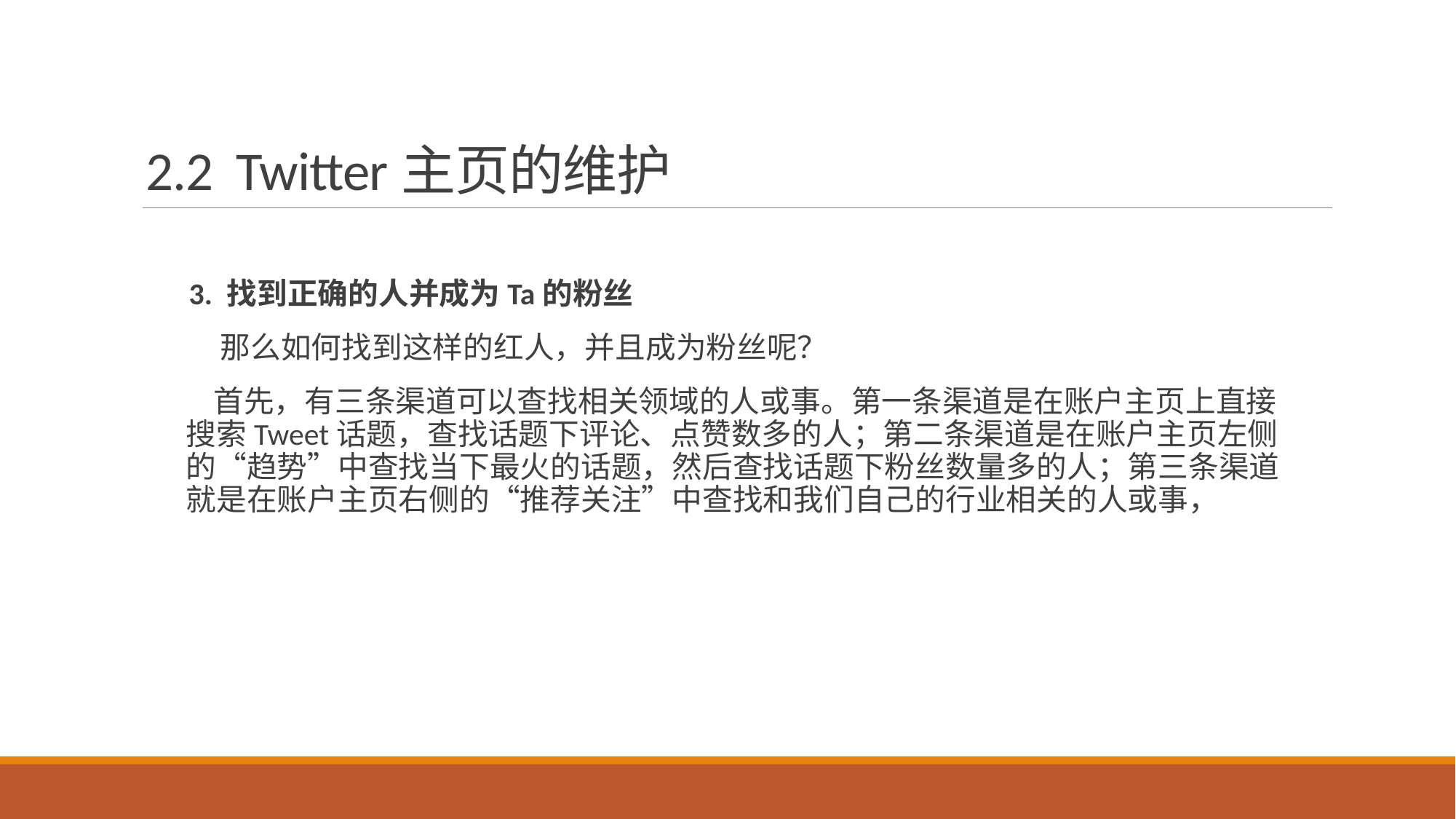

# 2.2  Twitter主页的维护
  3. 找到正确的人并成为Ta的粉丝
    那么如何找到这样的红人，并且成为粉丝呢？
   首先，有三条渠道可以查找相关领域的人或事。第一条渠道是在账户主页上直接搜索Tweet话题，查找话题下评论、点赞数多的人；第二条渠道是在账户主页左侧的“趋势”中查找当下最火的话题，然后查找话题下粉丝数量多的人；第三条渠道就是在账户主页右侧的“推荐关注”中查找和我们自己的行业相关的人或事，